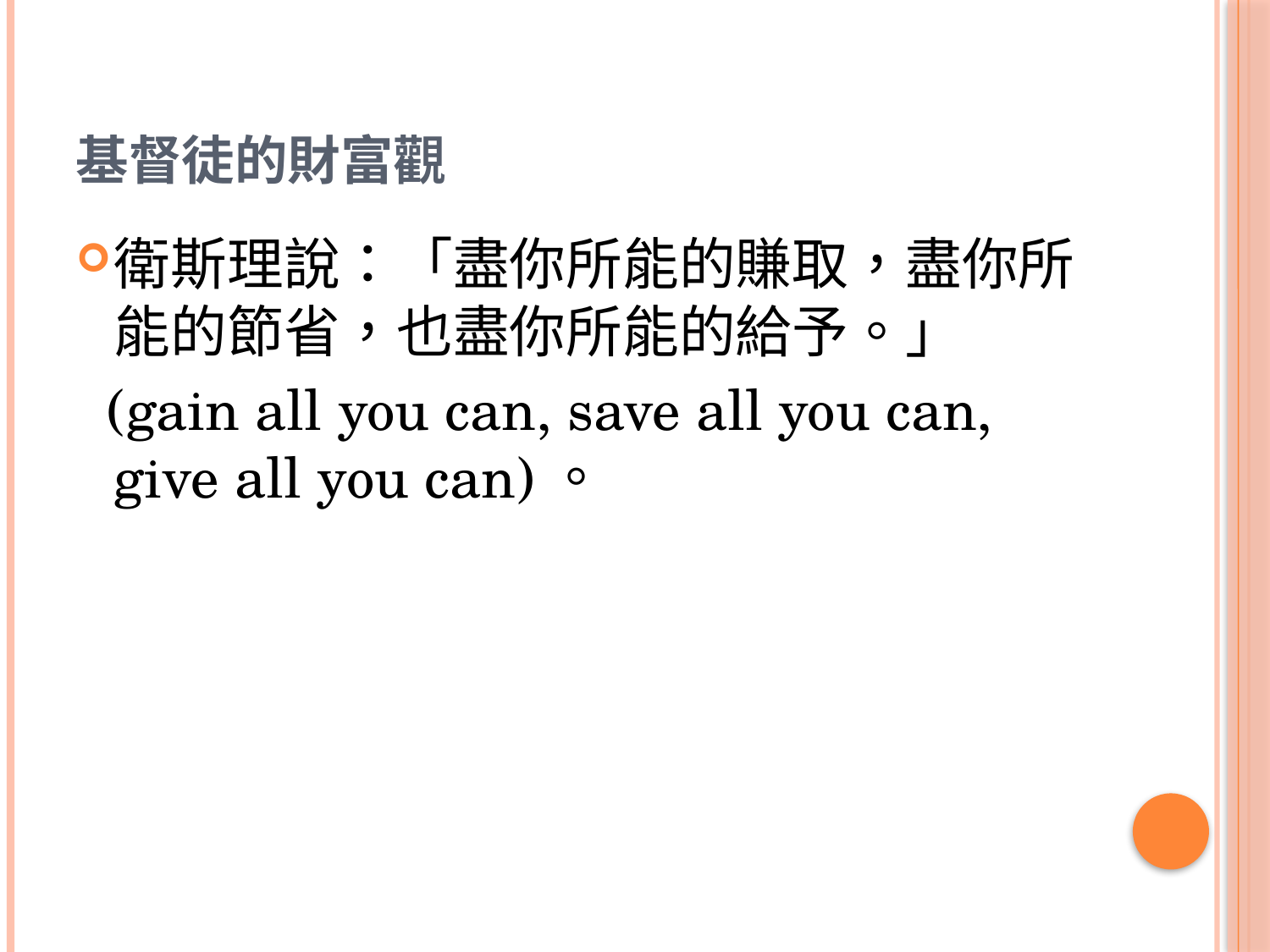

# 基督徒的財富觀
衛斯理說：「盡你所能的賺取，盡你所能的節省，也盡你所能的給予。」
  (gain all you can, save all you can, give all you can)。